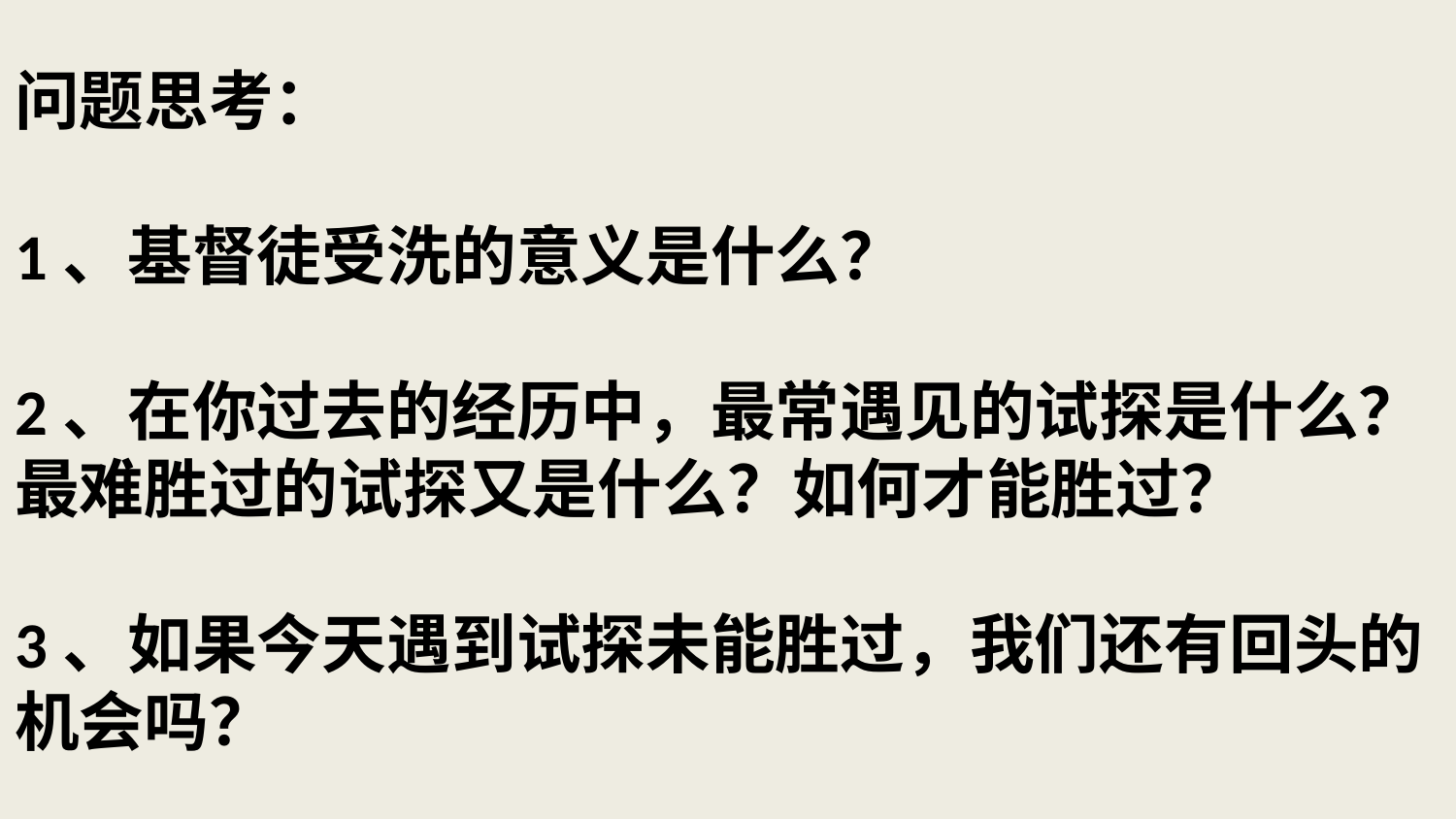

# 问题思考： 1、基督徒受洗的意义是什么？ 2、在你过去的经历中，最常遇见的试探是什么？最难胜过的试探又是什么？如何才能胜过？ 3、如果今天遇到试探未能胜过，我们还有回头的机会吗？